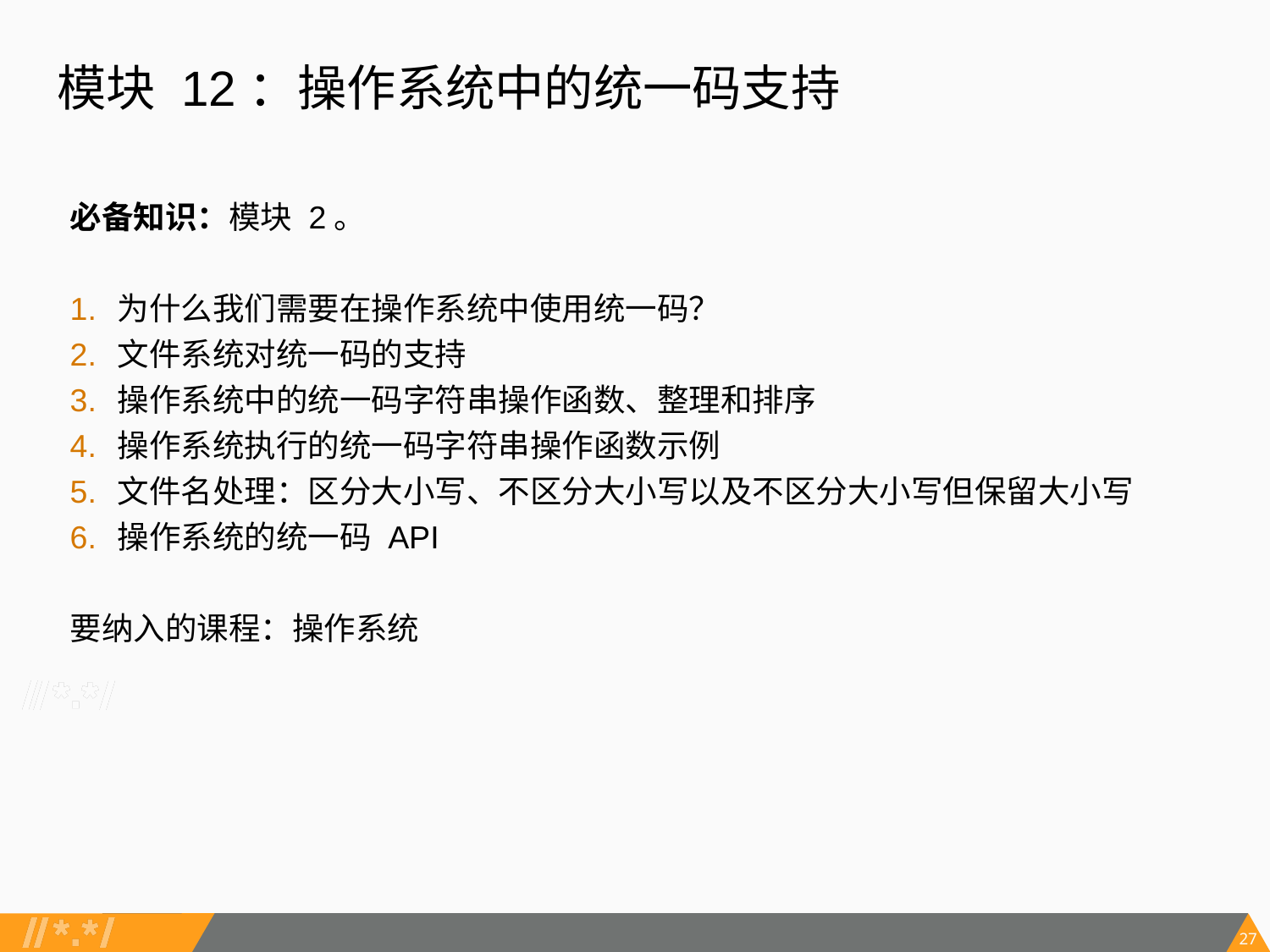

# 模块 12：操作系统中的统一码支持
必备知识：模块 2。

为什么我们需要在操作系统中使用统一码？
文件系统对统一码的支持
操作系统中的统一码字符串操作函数、整理和排序
操作系统执行的统一码字符串操作函数示例
文件名处理：区分大小写、不区分大小写以及不区分大小写但保留大小写
操作系统的统一码 API

要纳入的课程：操作系统